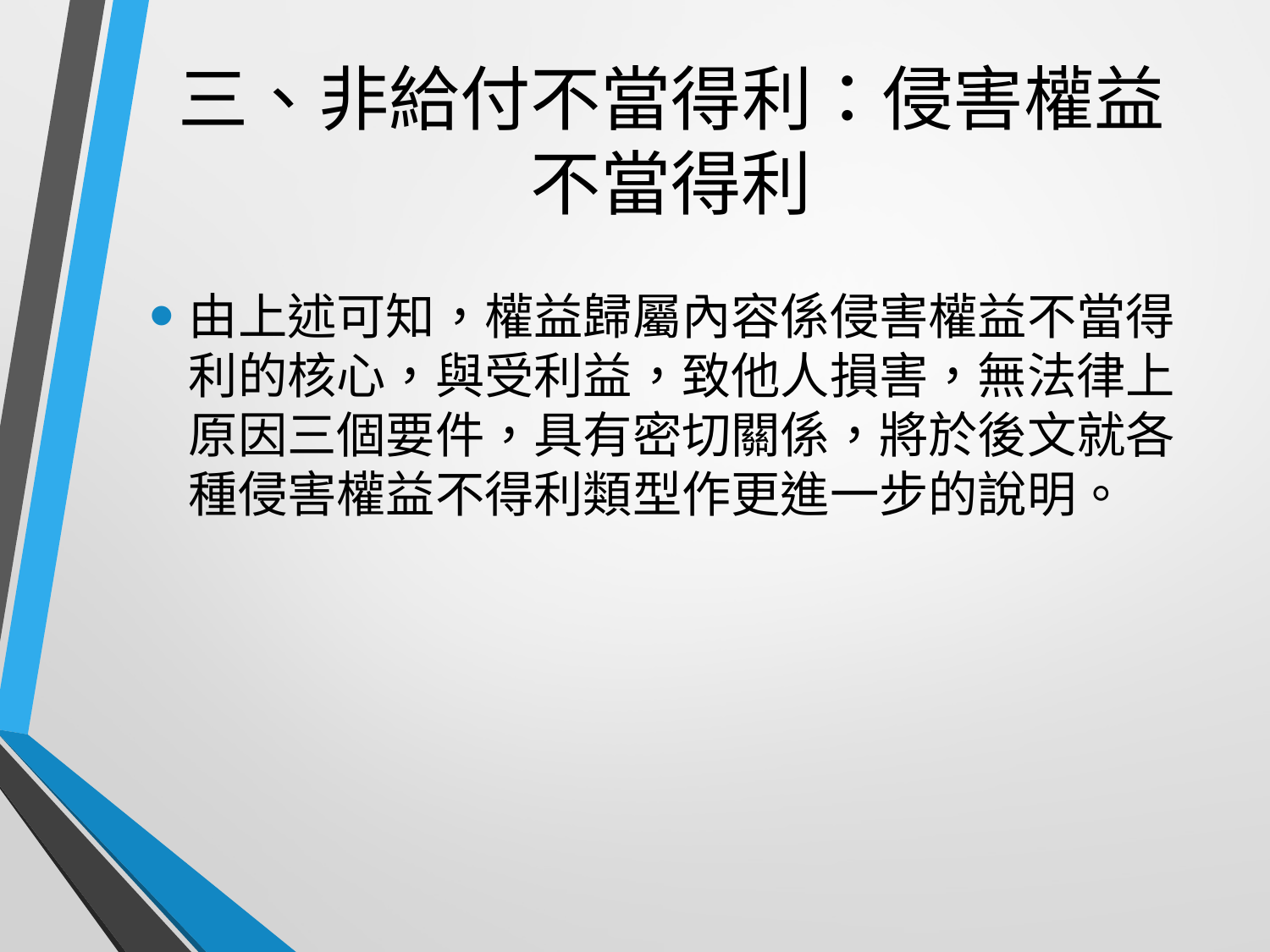

# 三、非給付不當得利：侵害權益不當得利
由上述可知，權益歸屬內容係侵害權益不當得利的核心，與受利益，致他人損害，無法律上原因三個要件，具有密切關係，將於後文就各種侵害權益不得利類型作更進一步的說明。